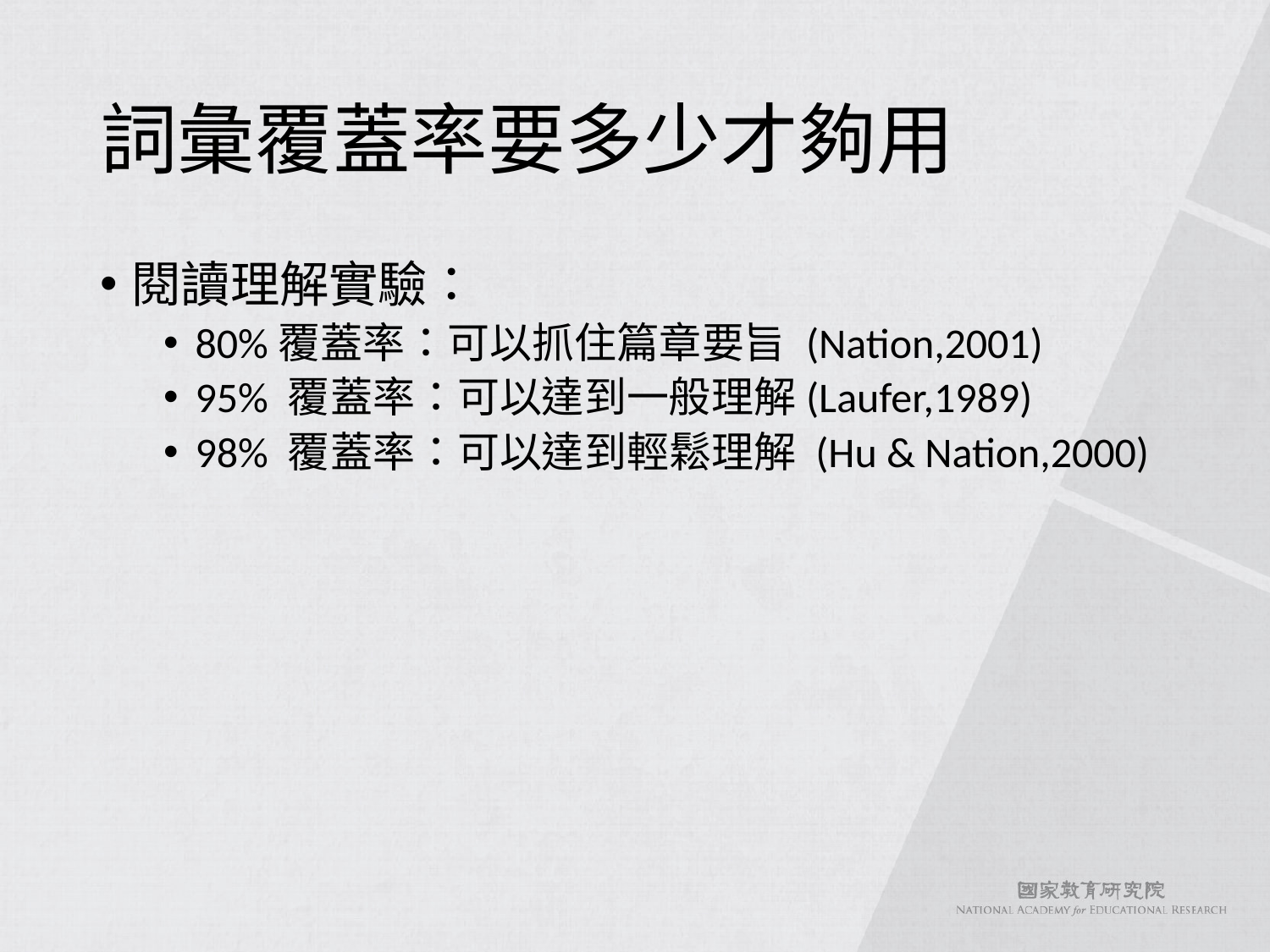

# 詞彙覆蓋率要多少才夠用
閱讀理解實驗：
80%覆蓋率：可以抓住篇章要旨 (Nation,2001)
95% 覆蓋率：可以達到一般理解(Laufer,1989)
98% 覆蓋率：可以達到輕鬆理解 (Hu & Nation,2000)